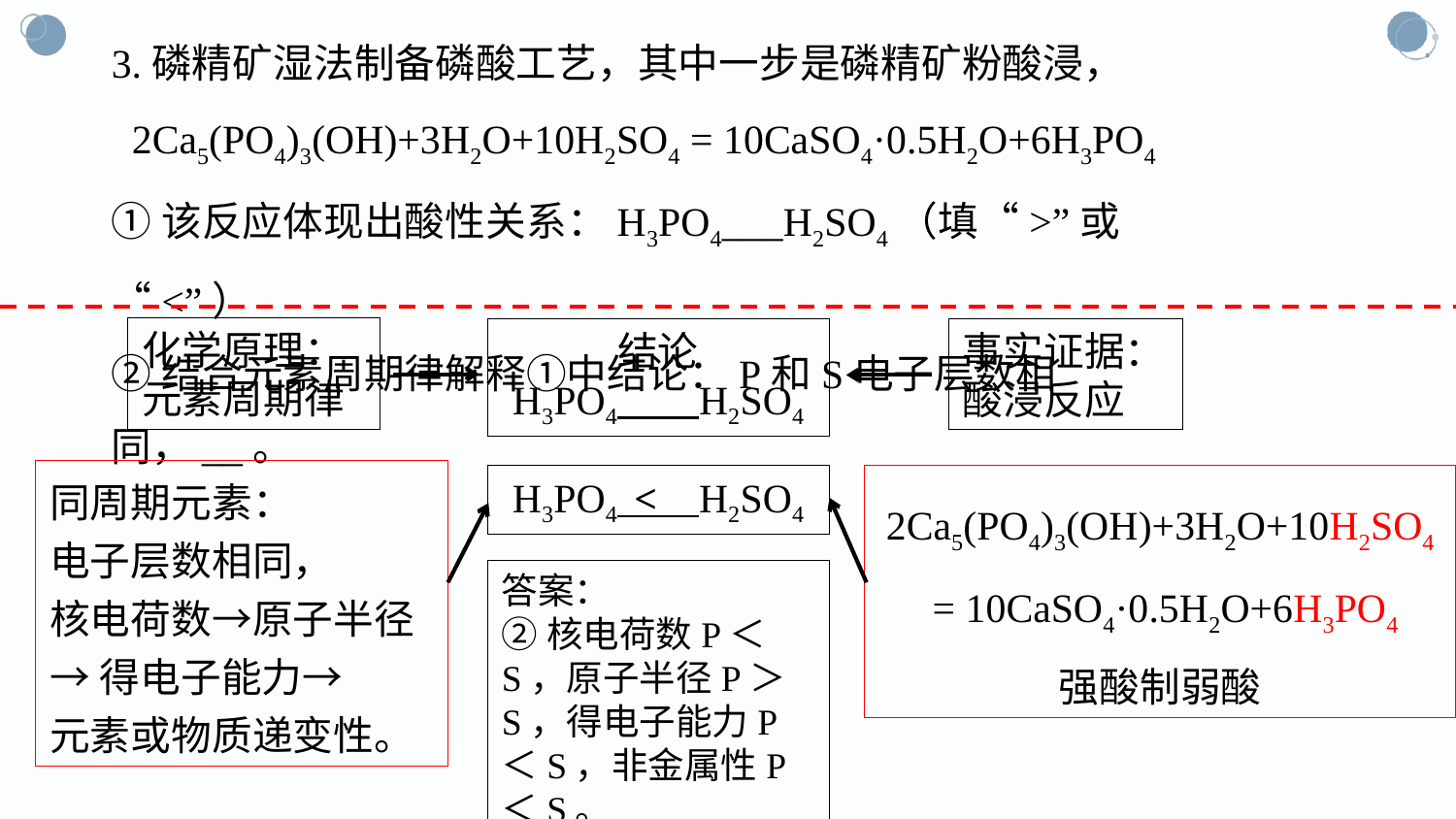

3.磷精矿湿法制备磷酸工艺，其中一步是磷精矿粉酸浸，
  2Ca5(PO4)3(OH)+3H2O+10H2SO4 = 10CaSO4·0.5H2O+6H3PO4
①该反应体现出酸性关系：H3PO4___H2SO4（填“>”或“<”）
②结合元素周期律解释①中结论：P和S电子层数相同，__。
化学原理：
元素周期律
结论
H3PO4        H2SO4
事实证据：
酸浸反应
同周期元素：
电子层数相同，
核电荷数→原子半径
→得电子能力→
元素或物质递变性。
H3PO4        H2SO4
<
2Ca5(PO4)3(OH)+3H2O+10H2SO4
 = 10CaSO4·0.5H2O+6H3PO4
强酸制弱酸
答案：
②核电荷数P＜S，原子半径P＞S，得电子能力P＜S，非金属性P＜S。